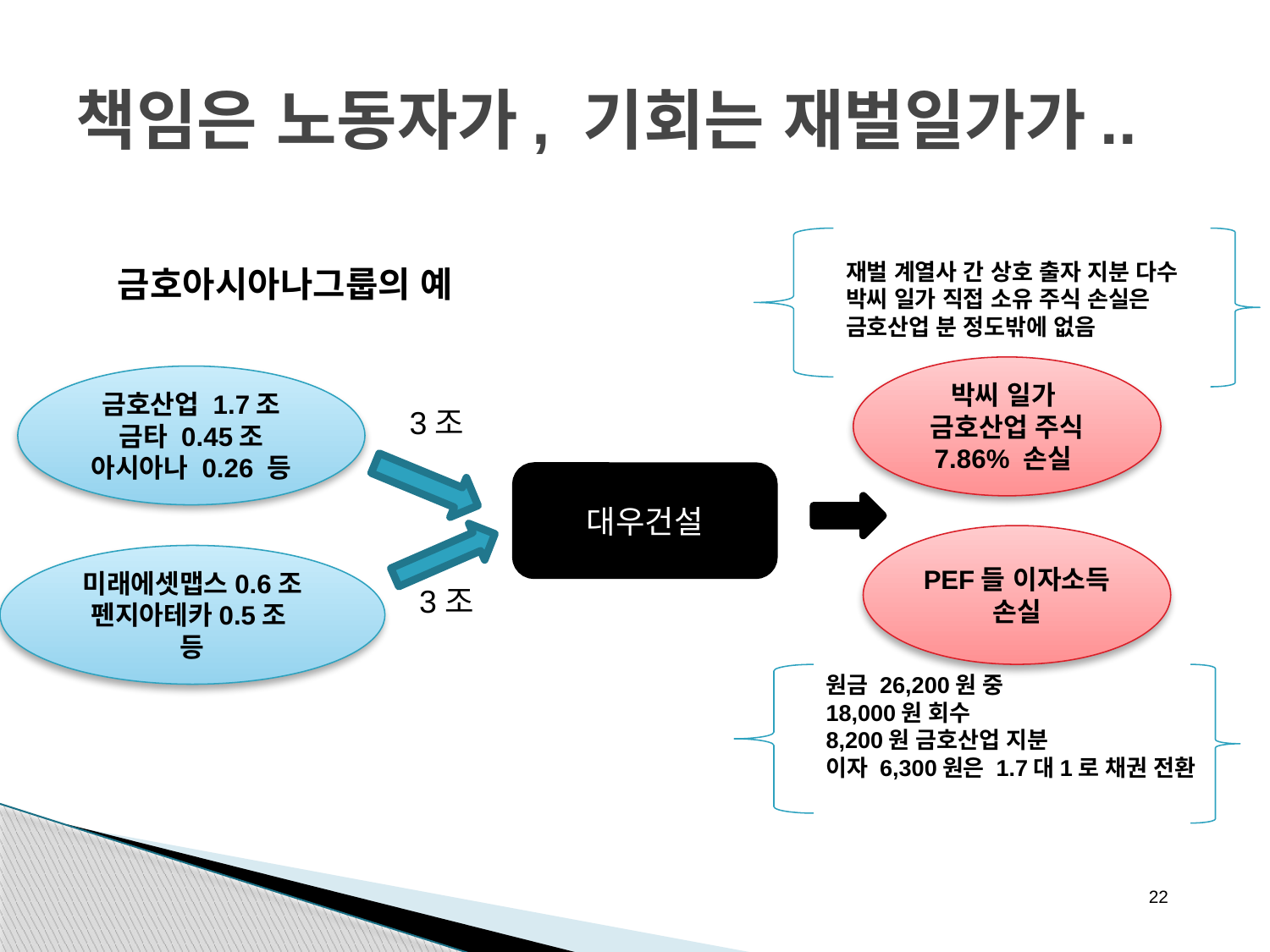

# 책임은 노동자가, 기회는 재벌일가가..

재벌 계열사 간 상호 출자 지분 다수
박씨 일가 직접 소유 주식 손실은 금호산업 분 정도밖에 없음
금호아시아나그룹의 예
박씨 일가
금호산업 주식 7.86% 손실
금호산업 1.7조
금타 0.45조
아시아나 0.26 등
3조

대우건설

PEF들 이자소득 손실

미래에셋맵스0.6조
펜지아테카0.5조
등
3조

원금 26,200원 중
18,000원 회수
8,200원 금호산업 지분
이자 6,300원은 1.7대1로 채권 전환

22